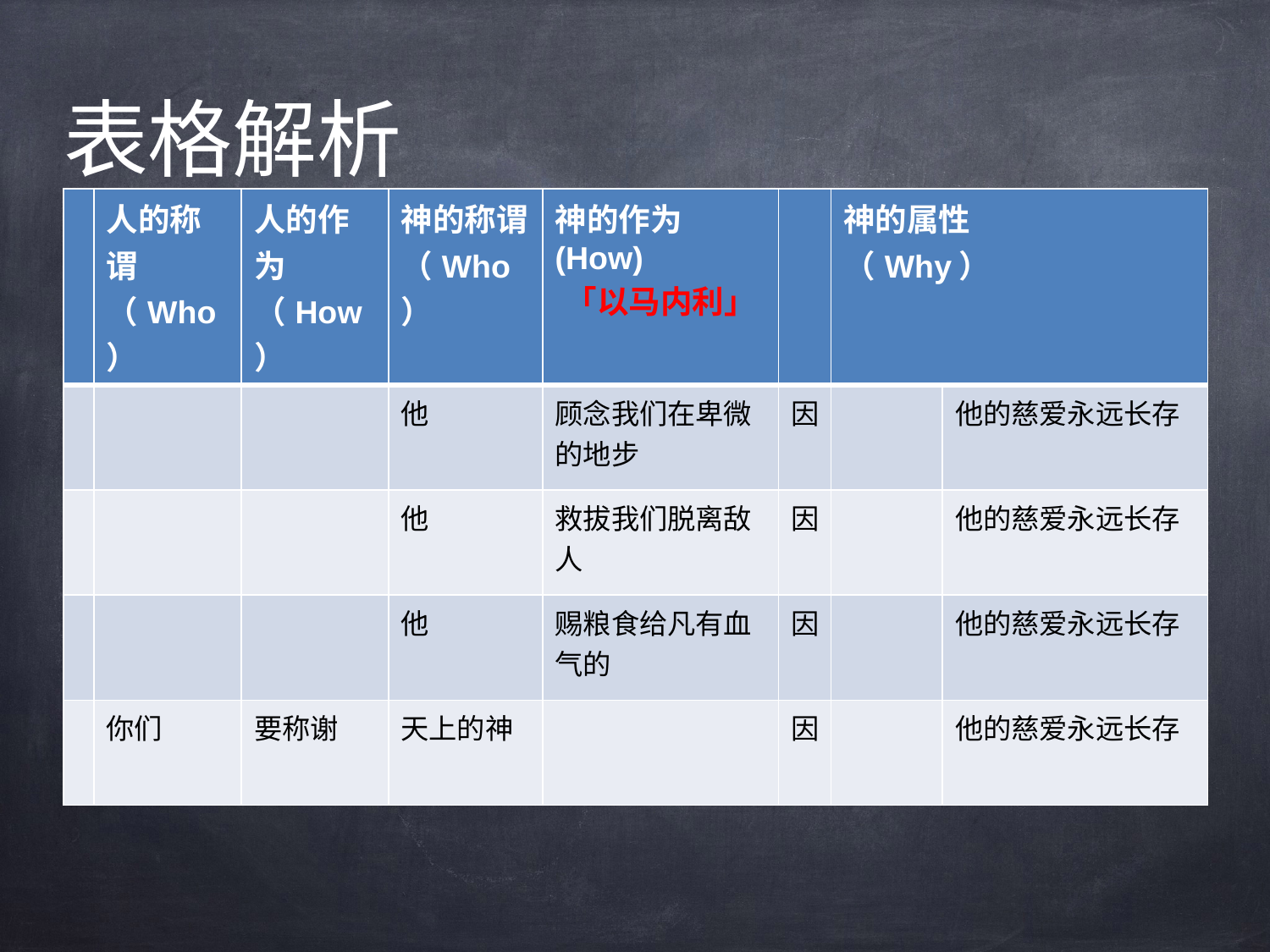

# 表格解析

|  | 人的称谓（Who） | 人的作为（How） | 神的称谓（Who） | 神的作为(How) 「以马内利」 |  | 神的属性 （Why） |  |
| --- | --- | --- | --- | --- | --- | --- | --- |
|  |  |  | 他 | 顾念我们在卑微的地步 | 因 |  | 他的慈爱永远长存 |
|  |  |  | 他 | 救拔我们脱离敌人 | 因 |  | 他的慈爱永远长存 |
|  |  |  | 他 | 赐粮食给凡有血气的 | 因 |  | 他的慈爱永远长存 |
|  | 你们 | 要称谢 | 天上的神 |  | 因 |  | 他的慈爱永远长存 |